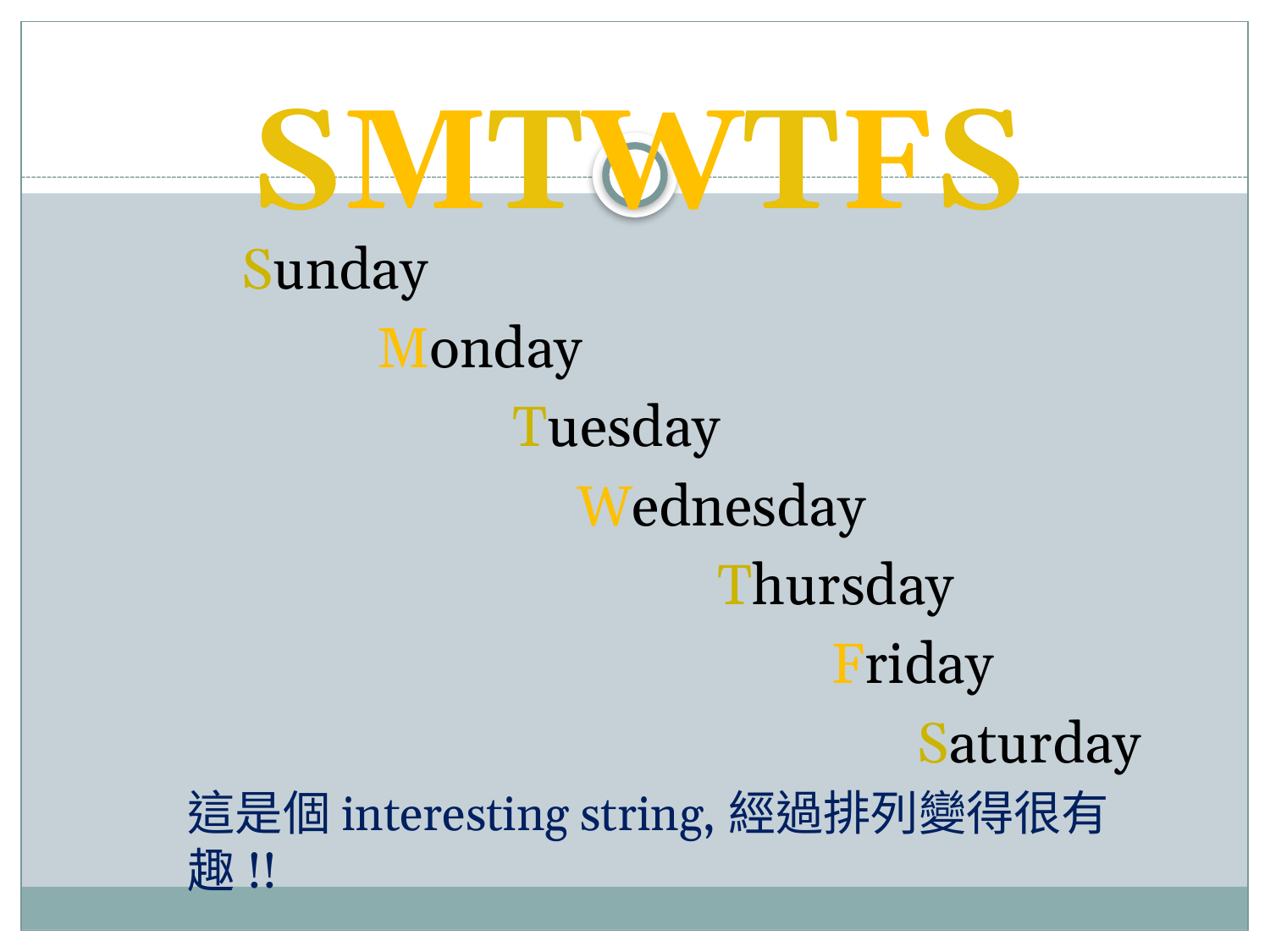

# SMTWTFS
    Sunday
              Monday
                        Tuesday
		          Wednesday
			           Thursday
				          Friday
					       Saturday
這是個interesting string,經過排列變得很有趣!!